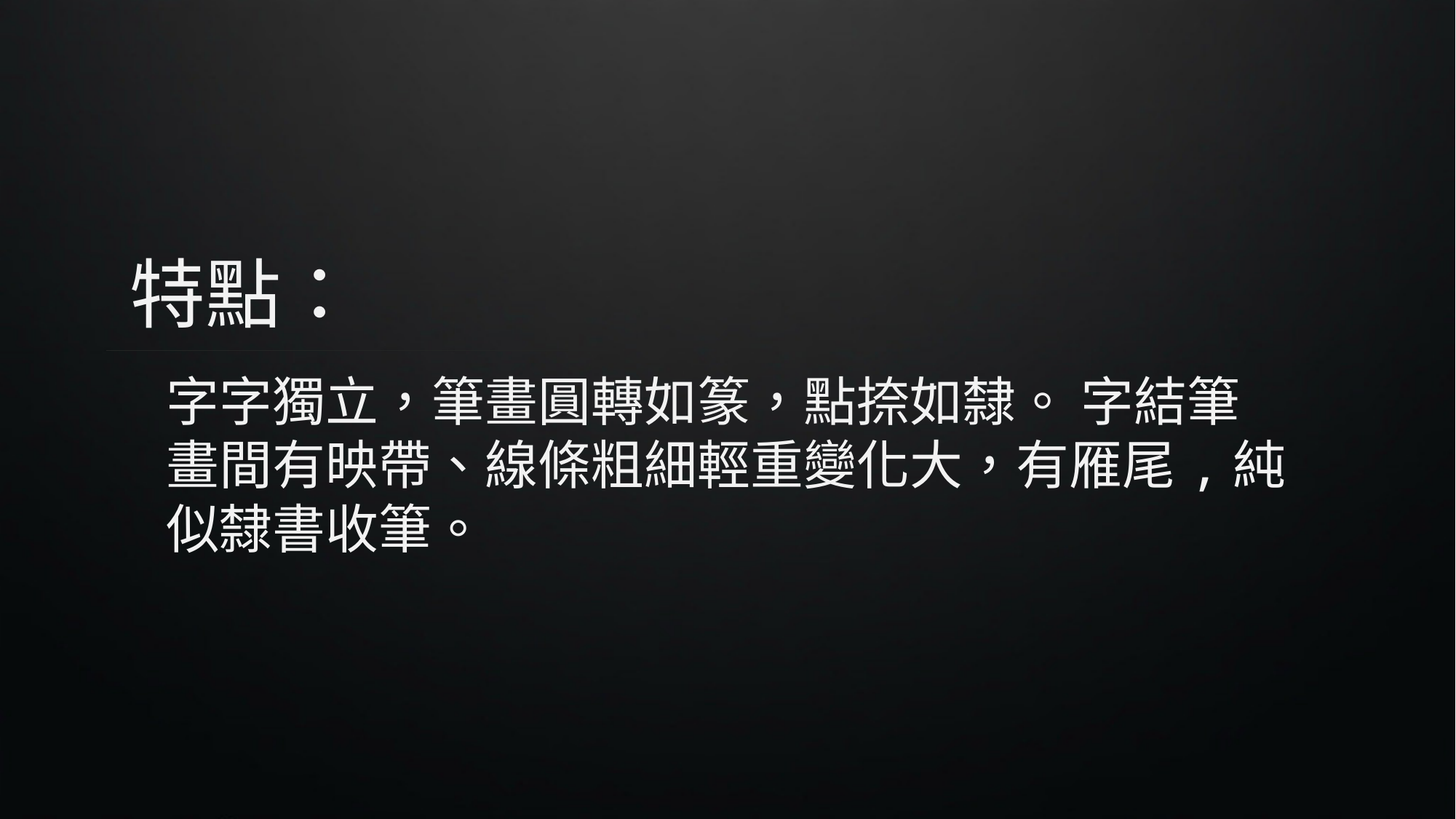

特點：

字字獨立，筆畫圓轉如篆，點捺如隸。 字結筆
畫間有映帶、線條粗細輕重變化大，有雁尾,純
似隸書收筆。